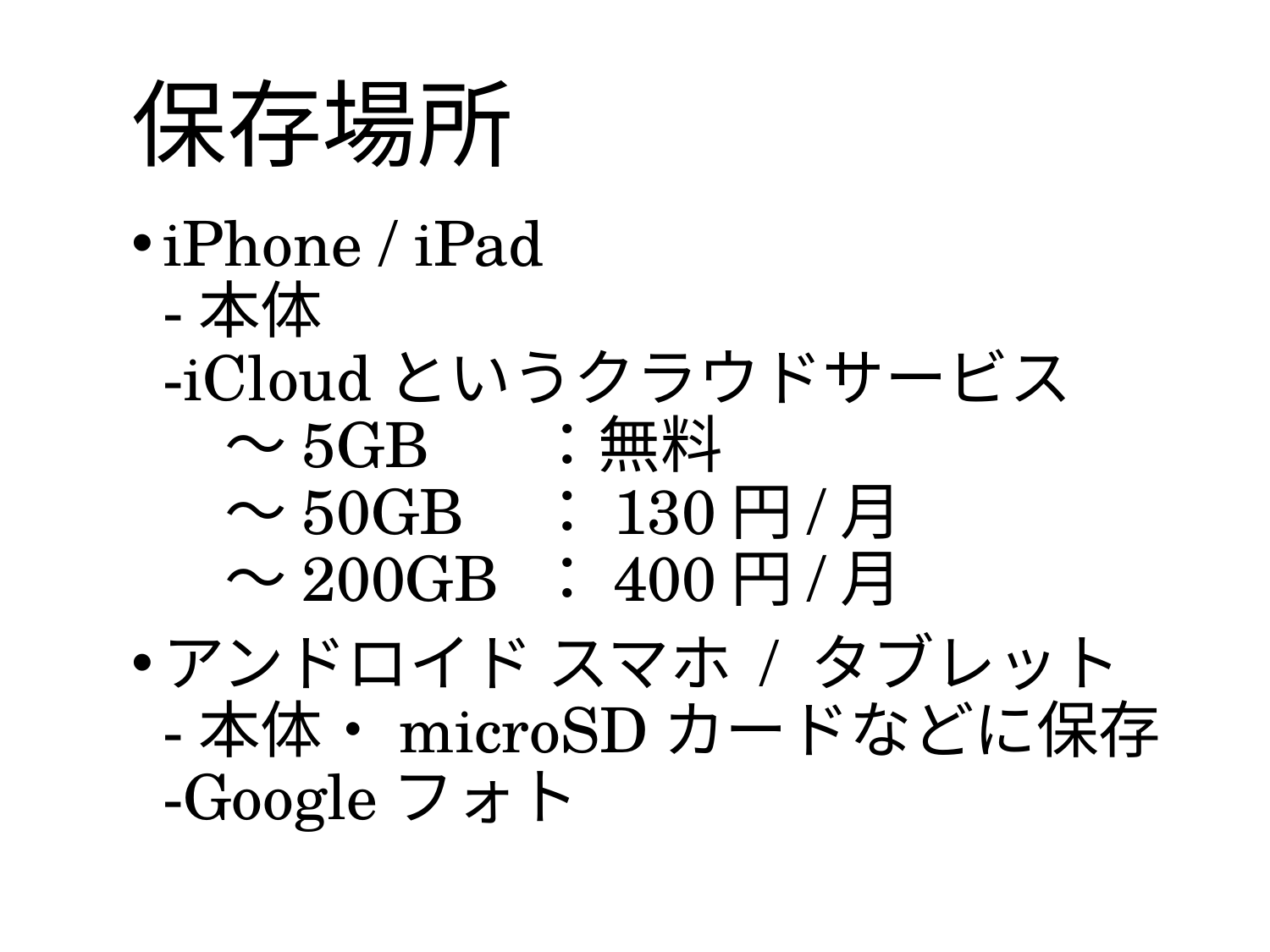

# 保存場所
iPhone / iPad
-本体
-iCloudというクラウドサービス
　～5GB		：無料
　～50GB	：130円/月
　～200GB	：400円/月
アンドロイド スマホ / タブレット
-本体・microSDカードなどに保存
-Googleフォト